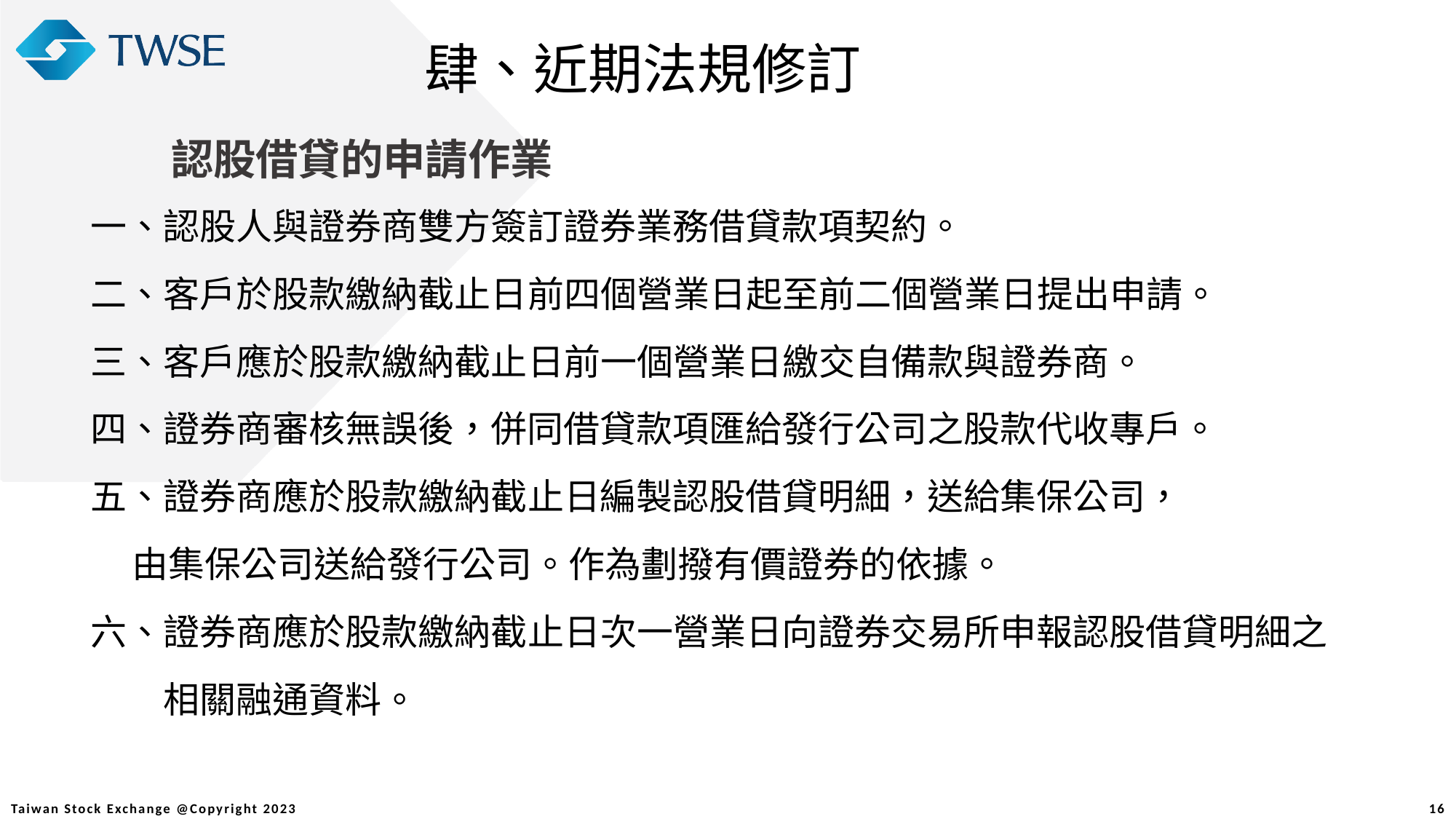

肆、近期法規修訂
認股借貸的申請作業
一、認股人與證券商雙方簽訂證券業務借貸款項契約。
二、客戶於股款繳納截止日前四個營業日起至前二個營業日提出申請。
三、客戶應於股款繳納截止日前一個營業日繳交自備款與證券商。
四、證券商審核無誤後，併同借貸款項匯給發行公司之股款代收專戶。
五、證券商應於股款繳納截止日編製認股借貸明細，送給集保公司，
    由集保公司送給發行公司。作為劃撥有價證券的依據。
六、證券商應於股款繳納截止日次一營業日向證券交易所申報認股借貸明細之
　　相關融通資料。
16